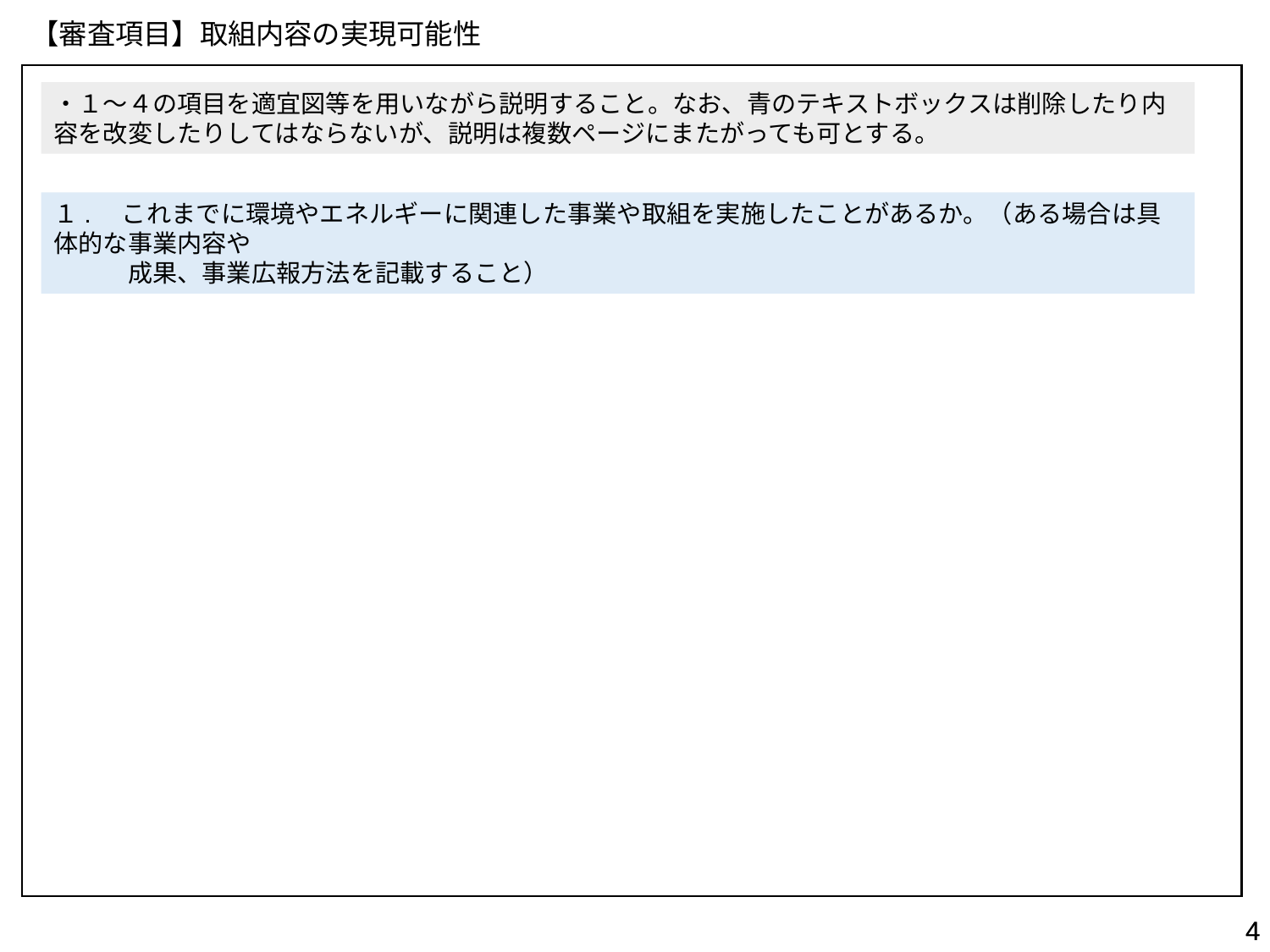

【審査項目】取組内容の実現可能性

・１～４の項目を適宜図等を用いながら説明すること。なお、青のテキストボックスは削除したり内容を改変したりしてはならないが、説明は複数ページにまたがっても可とする。
１.　これまでに環境やエネルギーに関連した事業や取組を実施したことがあるか。（ある場合は具体的な事業内容や
　　　成果、事業広報方法を記載すること）
4
4